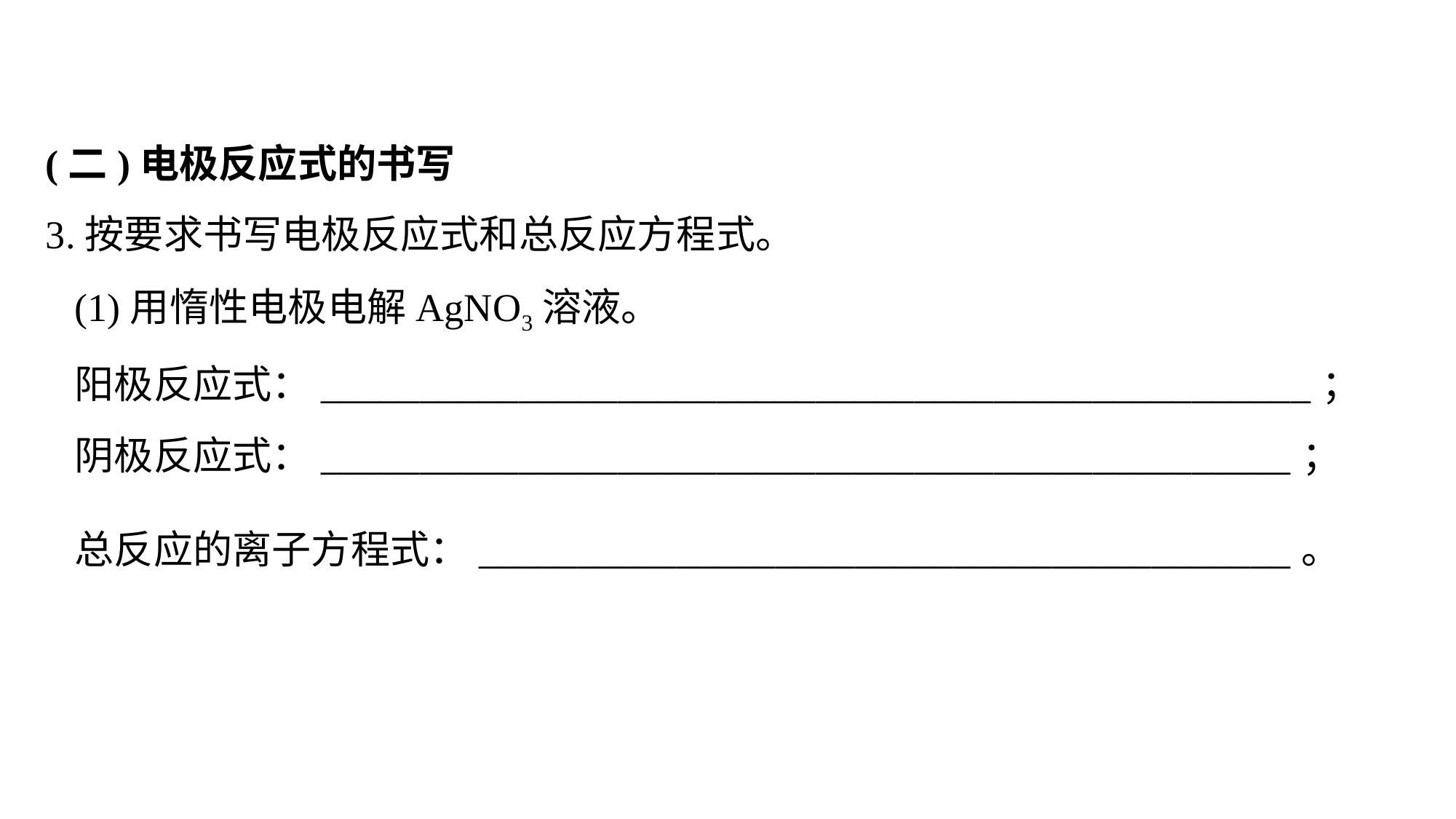

(二)电极反应式的书写
3.按要求书写电极反应式和总反应方程式。
(1)用惰性电极电解AgNO3溶液。
阳极反应式：__________________________________________________；
阴极反应式：_________________________________________________；

总反应的离子方程式：_________________________________________。